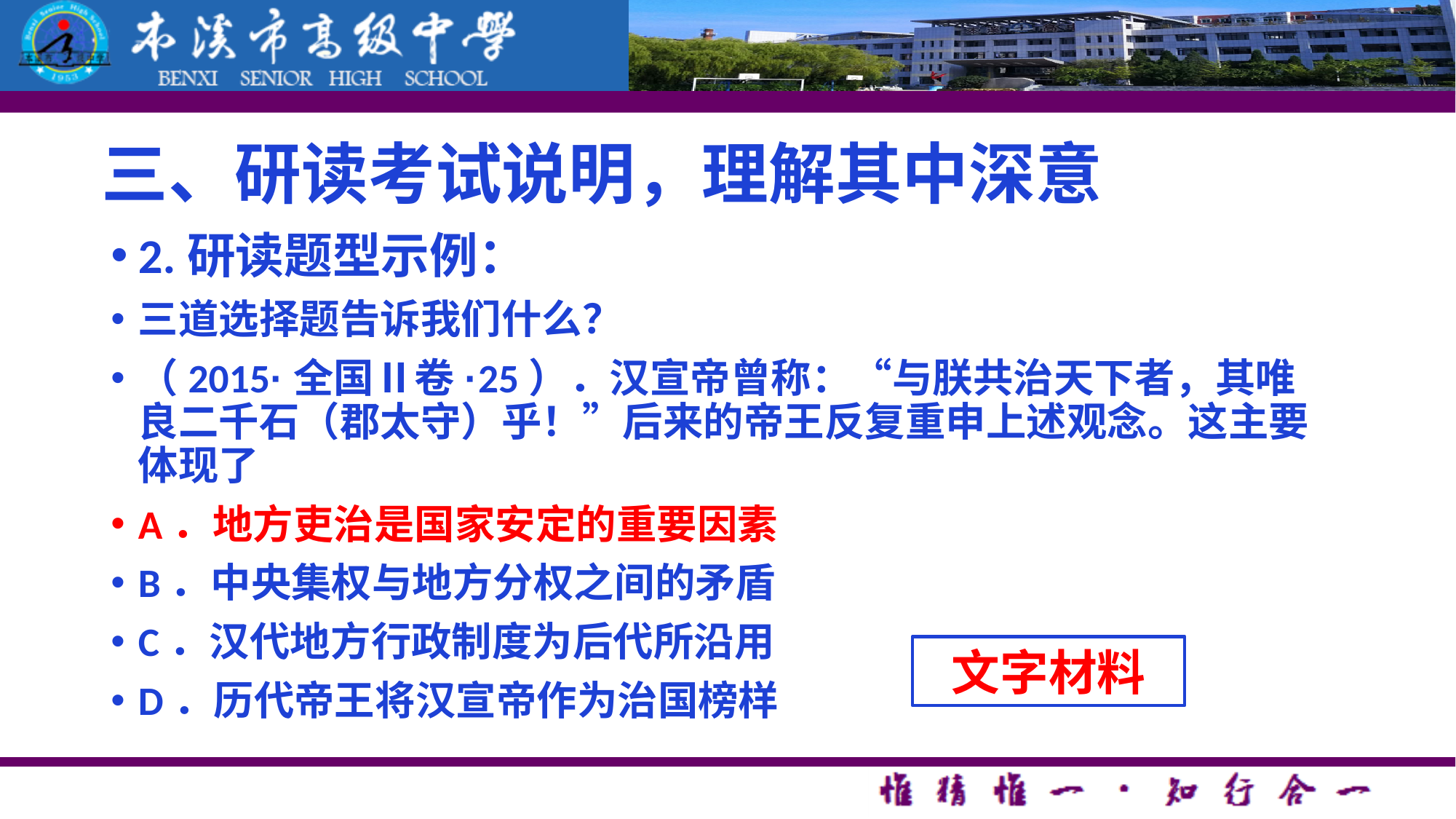

# 三、研读考试说明，理解其中深意
2.研读题型示例：
三道选择题告诉我们什么？
（2015·全国Ⅱ卷·25）．汉宣帝曾称：“与朕共治天下者，其唯良二千石（郡太守）乎！”后来的帝王反复重申上述观念。这主要体现了
A．地方吏治是国家安定的重要因素
B．中央集权与地方分权之间的矛盾
C．汉代地方行政制度为后代所沿用
D．历代帝王将汉宣帝作为治国榜样
文字材料